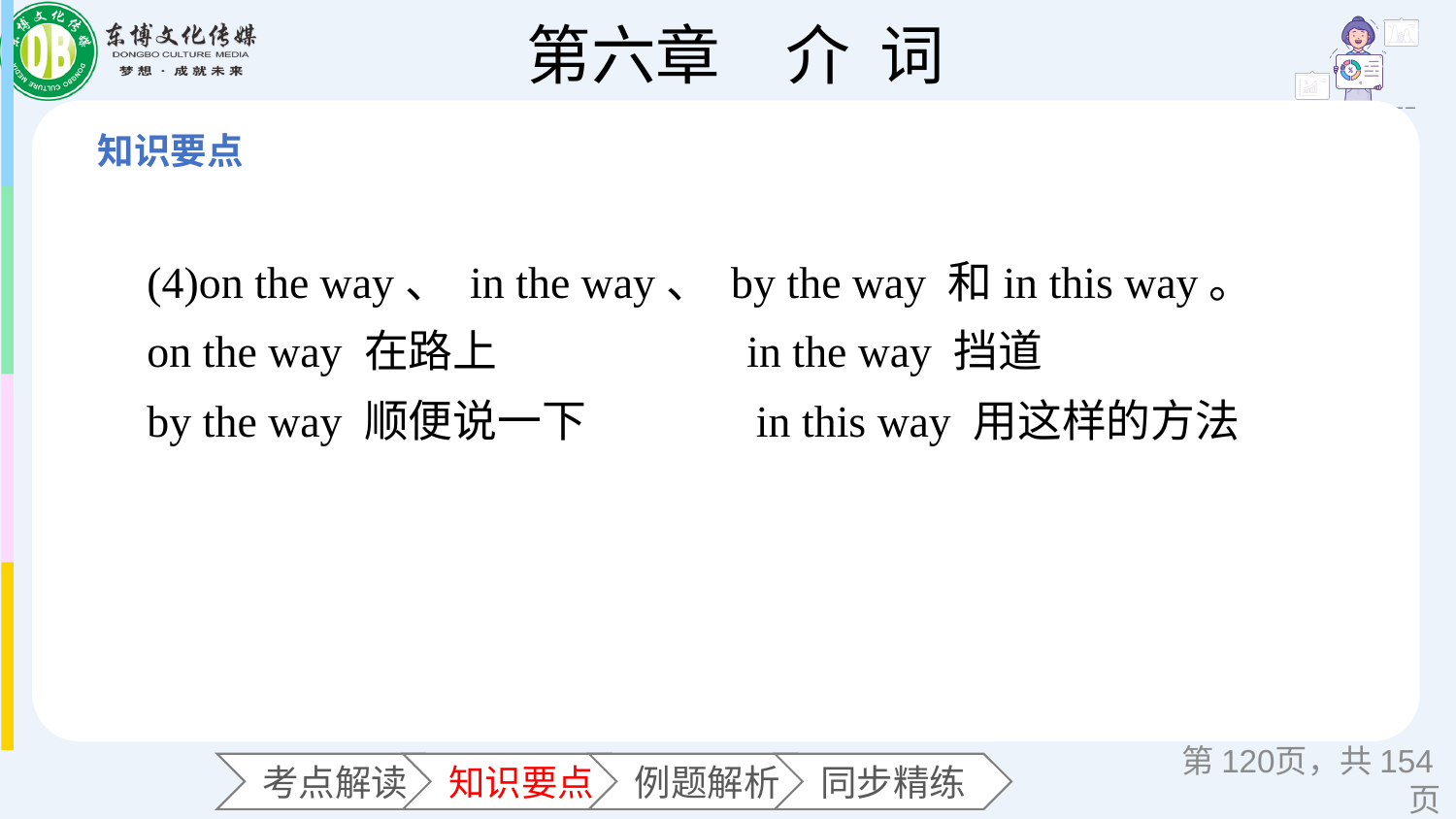

(4)on the way、 in the way、 by the way 和in this way。
on the way 在路上                        in the way 挡道
by the way 顺便说一下                in this way 用这样的方法
第120页，共154页